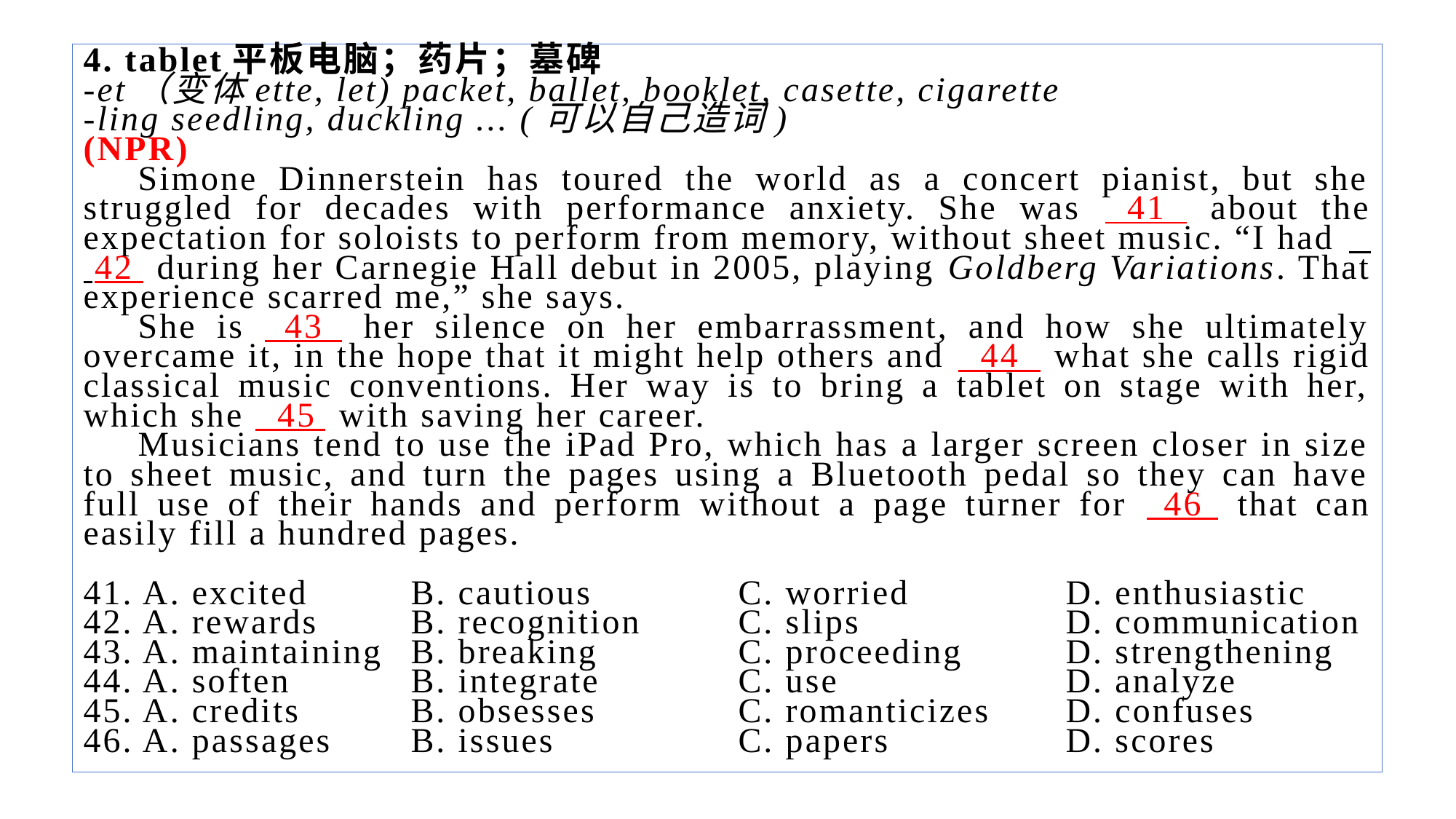

4. tablet平板电脑；药片；墓碑
-et（变体ette, let) packet, ballet, booklet, casette, cigarette
-ling seedling, duckling ... (可以自己造词)
(NPR)
Simone Dinnerstein has toured the world as a concert pianist, but she struggled for decades with performance anxiety. She was  41  about the expectation for soloists to perform from memory, without sheet music. “I had     42  during her Carnegie Hall debut in 2005, playing Goldberg Variations. That experience scarred me,” she says.
She is  43  her silence on her embarrassment, and how she ultimately overcame it, in the hope that it might help others and   44   what she calls rigid classical music conventions. Her way is to bring a tablet on stage with her, which she   45  with saving her career.
Musicians tend to use the iPad Pro, which has a larger screen closer in size to sheet music, and turn the pages using a Bluetooth pedal so they can have full use of their hands and perform without a page turner for  46  that can easily fill a hundred pages.

41. A. excited 	B. cautious 		C. worried 		D. enthusiastic
42. A. rewards 	B. recognition 	C. slips 		D. communication
43. A. maintaining 	B. breaking 		C. proceeding 	D. strengthening
44. A. soften 	B. integrate 		C. use 		D. analyze
45. A. credits 	B. obsesses 		C. romanticizes 	D. confuses
46. A. passages 	B. issues 		C. papers 		D. scores